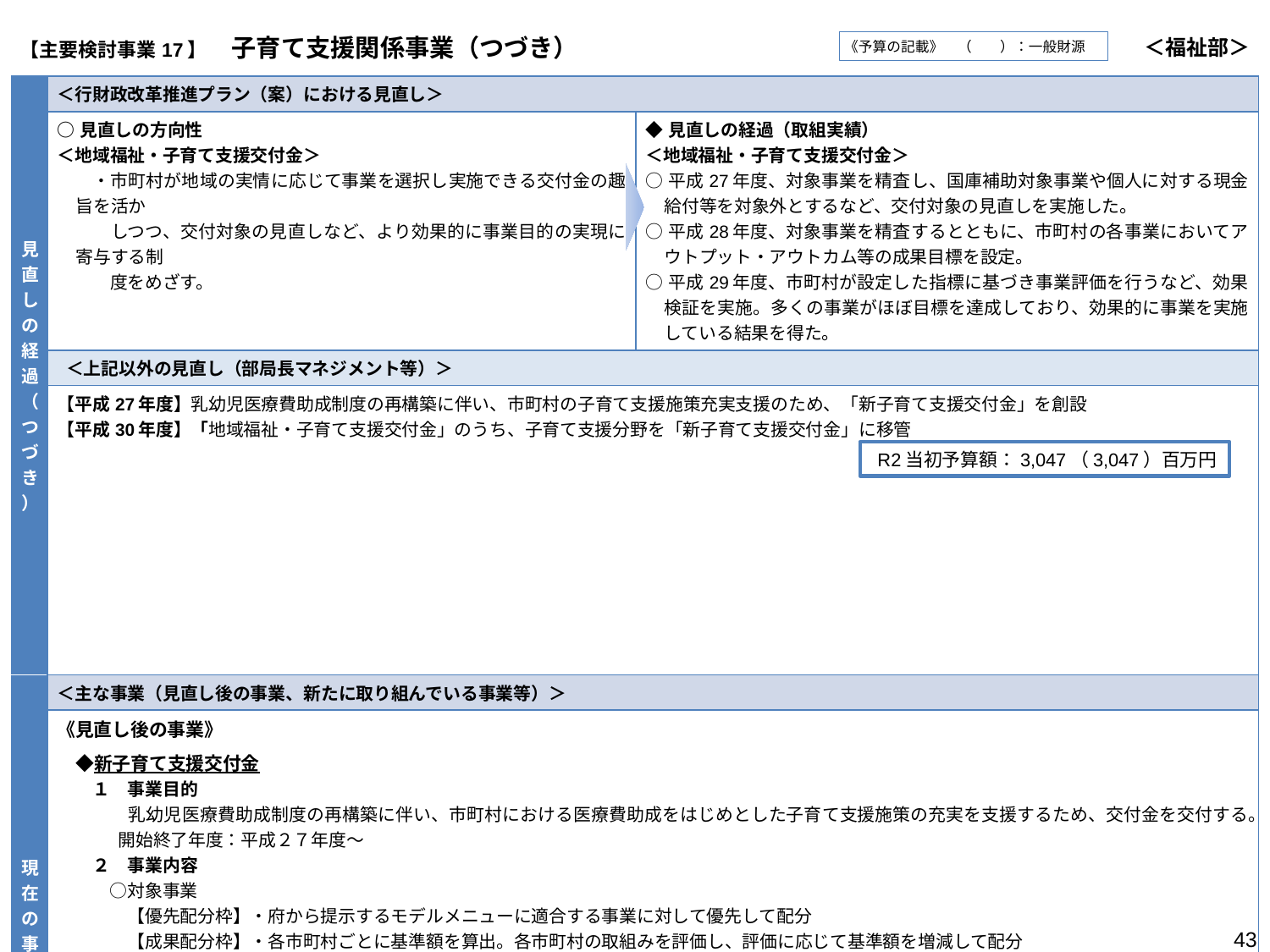

| 【主要検討事業17】　子育て支援関係事業（つづき） | ＜福祉部＞ |
| --- | --- |
《予算の記載》　（　　）：一般財源
| 見直しの経過（つづき） | ＜行財政改革推進プラン（案）における見直し＞ |  |
| --- | --- | --- |
|  | ○見直しの方向性 ＜地域福祉・子育て支援交付金＞ 　　・市町村が地域の実情に応じて事業を選択し実施できる交付金の趣旨を活か 　　　しつつ、交付対象の見直しなど、より効果的に事業目的の実現に寄与する制 　　　度をめざす。 | ◆見直しの経過（取組実績） ＜地域福祉・子育て支援交付金＞ ○平成27年度、対象事業を精査し、国庫補助対象事業や個人に対する現金給付等を対象外とするなど、交付対象の見直しを実施した。 ○平成28年度、対象事業を精査するとともに、市町村の各事業においてアウトプット・アウトカム等の成果目標を設定。 ○平成29年度、市町村が設定した指標に基づき事業評価を行うなど、効果検証を実施。多くの事業がほぼ目標を達成しており、効果的に事業を実施している結果を得た。 |
|  | ＜上記以外の見直し（部局長マネジメント等）＞ |  |
|  | 【平成27年度】乳幼児医療費助成制度の再構築に伴い、市町村の子育て支援施策充実支援のため、「新子育て支援交付金」を創設 【平成30年度】「地域福祉・子育て支援交付金」のうち、子育て支援分野を「新子育て支援交付金」に移管 |  |
| 現在の事業 | ＜主な事業（見直し後の事業、新たに取り組んでいる事業等）＞ |  |
|  | 《見直し後の事業》 　◆新子育て支援交付金 　　１　事業目的 　　　　乳幼児医療費助成制度の再構築に伴い、市町村における医療費助成をはじめとした子育て支援施策の充実を支援するため、交付金を交付する。 　　　 開始終了年度：平成２７年度～　　　　　　　　　　　　　　　　　　　　　　　　　 　　２　事業内容 　　　○対象事業　　　　　　　　　　　　　　　　　　　　　　　　　　　　　　　　　　　　　　　　　　　　　　 　　　　【優先配分枠】・府から提示するモデルメニューに適合する事業に対して優先して配分 　　　　【成果配分枠】・各市町村ごとに基準額を算出。各市町村の取組みを評価し、評価に応じて基準額を増減して配分 　　　　【市町村計画枠】・各市町村ごとに基本分（均等割と財政割）と調整分（超過事業費割）を合計した額を配分 　　　　　　　　　　　　　　 　　　　　　　　　　　　　　　　　　　　　　　　　　　　　　　　 　 　○対象市町村　　　　　　　　　　　　　　　　　　　　　　　　　　　　　　　　　　　　　　　　　　　　　 　　 　【優先配分枠、成果配分枠】・府内全市町村（政令・中核市を含む） 　　　 【市町村計画枠】・府内市町村（政令・中核市を除く） |  |

R2当初予算額：3,047（3,047）百万円
43